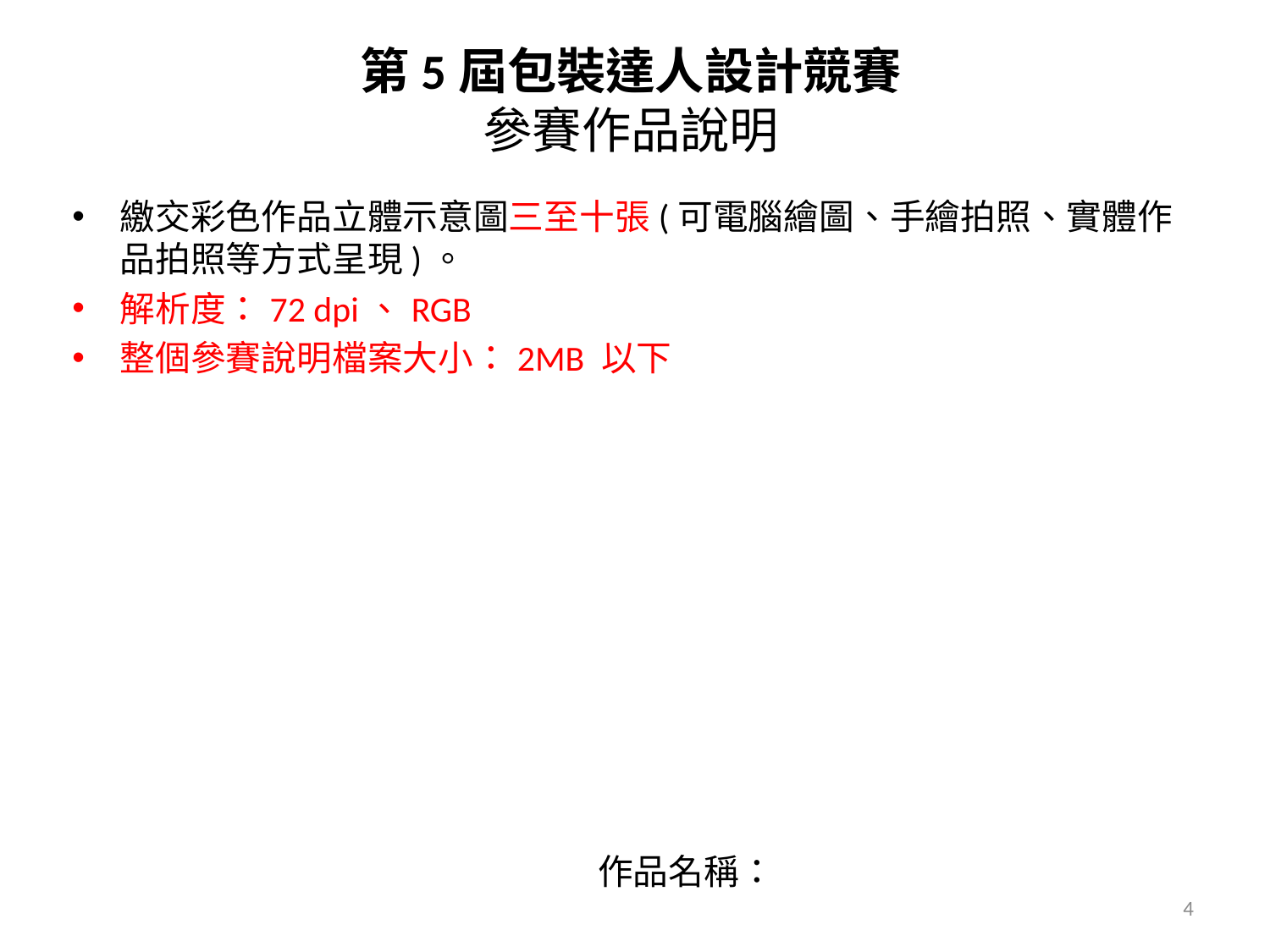

# 第5屆包裝達人設計競賽 參賽作品說明
繳交彩色作品立體示意圖三至十張(可電腦繪圖、手繪拍照、實體作品拍照等方式呈現)。
解析度：72 dpi、RGB
整個參賽說明檔案大小：2MB 以下

作品名稱：
4